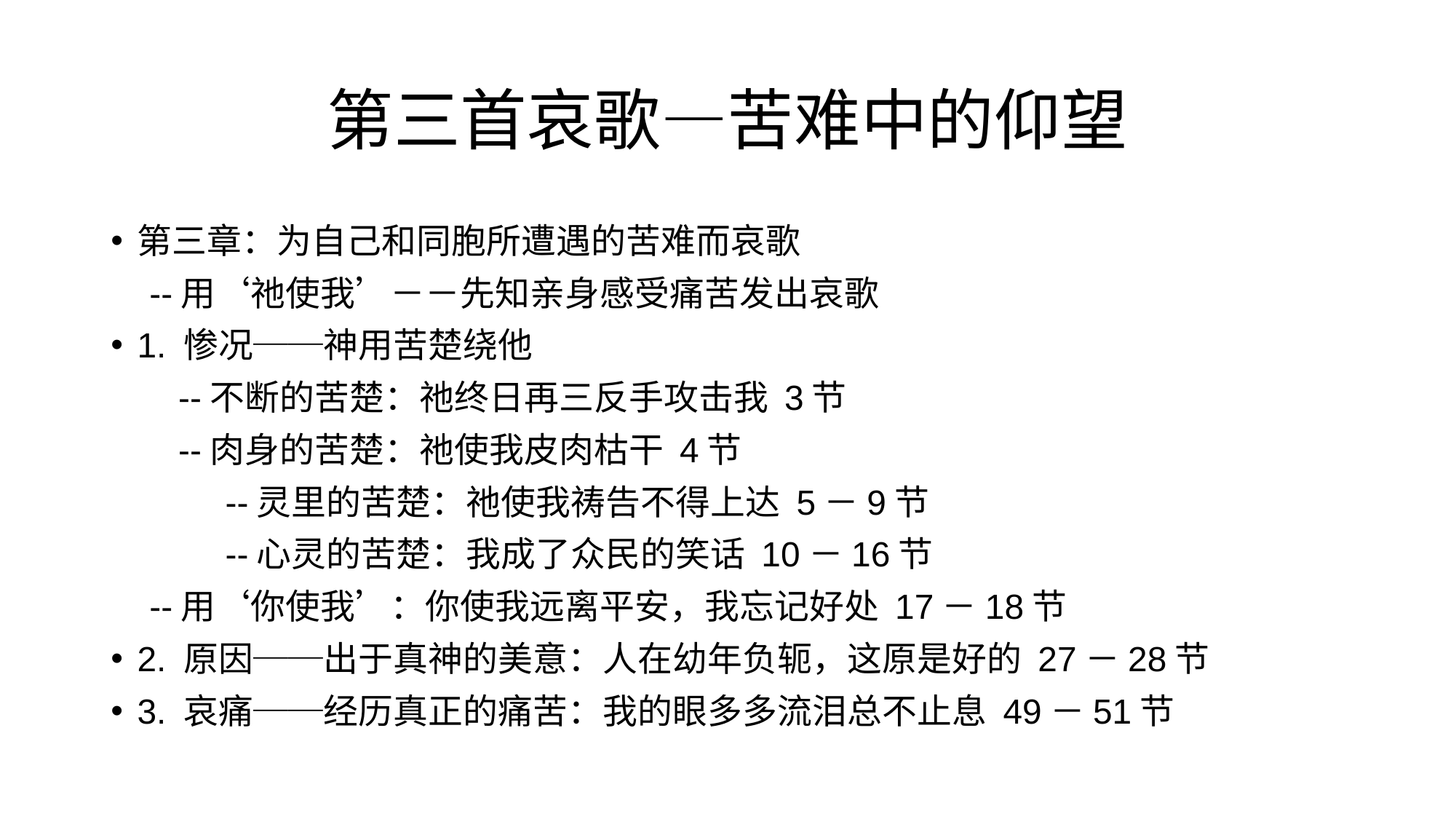

# 第三首哀歌—苦难中的仰望
第三章：为自己和同胞所遭遇的苦难而哀歌
    --用‘祂使我’－－先知亲身感受痛苦发出哀歌
1. 惨况──神用苦楚绕他
       --不断的苦楚：祂终日再三反手攻击我 3节
       --肉身的苦楚：祂使我皮肉枯干 4节
 	 --灵里的苦楚：祂使我祷告不得上达 5－9节
 	 --心灵的苦楚：我成了众民的笑话 10－16节
    --用‘你使我’：你使我远离平安，我忘记好处 17－18节
2. 原因──出于真神的美意：人在幼年负轭，这原是好的 27－28节
3. 哀痛──经历真正的痛苦：我的眼多多流泪总不止息 49－51节